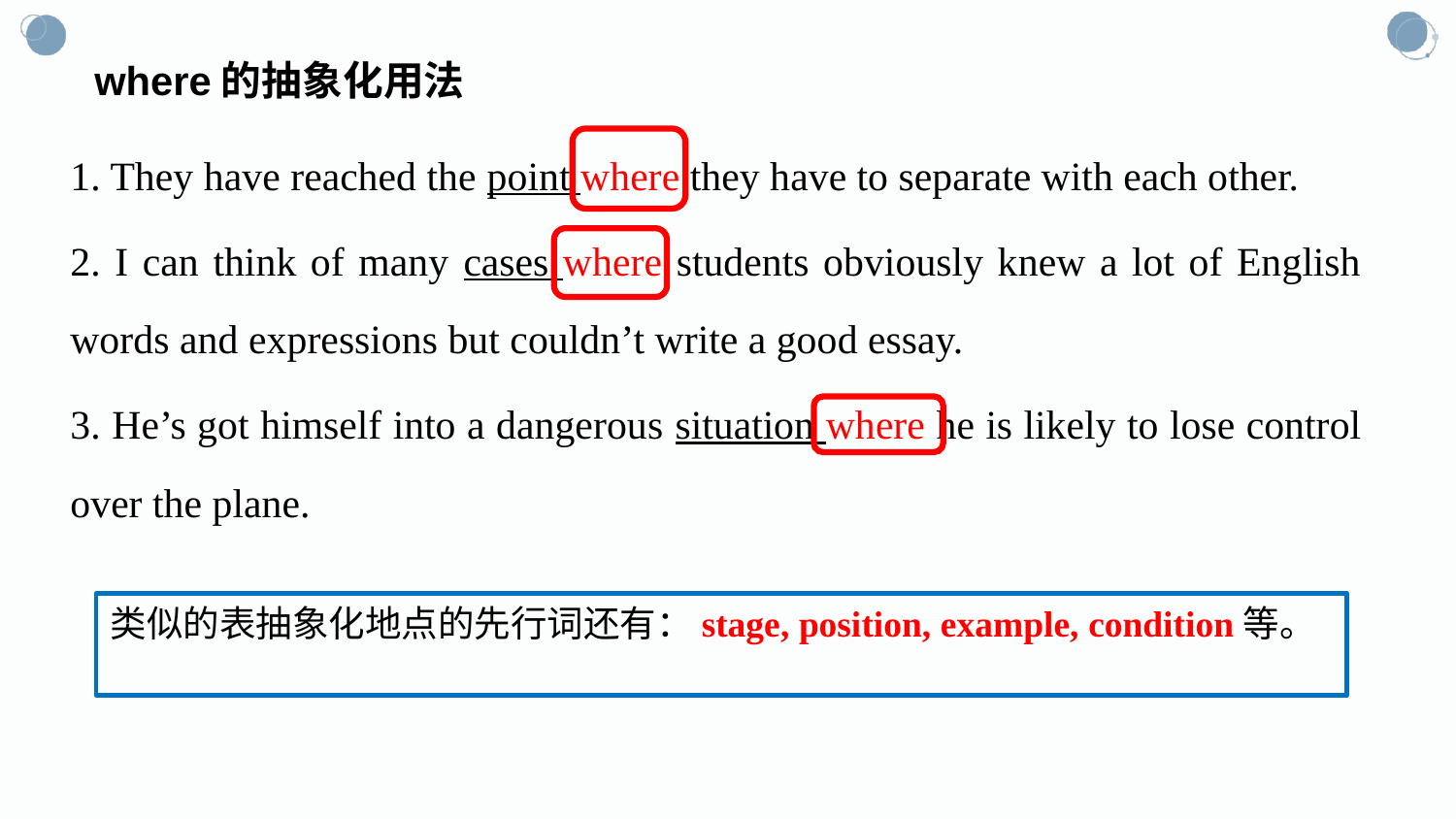

# where的抽象化用法
1. They have reached the point where they have to separate with each other.
2. I can think of many cases where students obviously knew a lot of English words and expressions but couldn’t write a good essay.
3. He’s got himself into a dangerous situation where he is likely to lose control over the plane.

类似的表抽象化地点的先行词还有：stage, position, example, condition等。